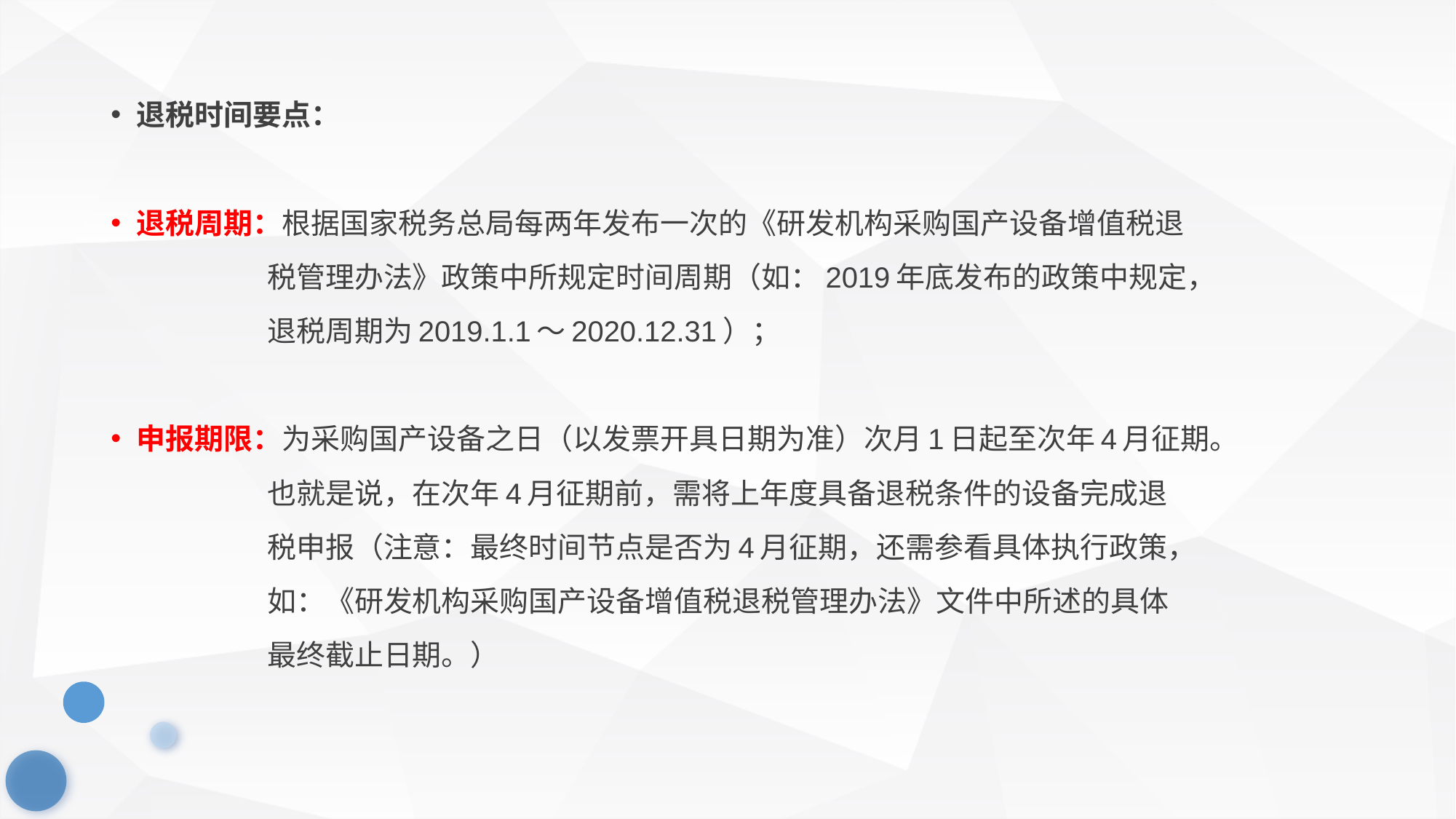

退税时间要点：

退税周期：根据国家税务总局每两年发布一次的《研发机构采购国产设备增值税退
                       税管理办法》政策中所规定时间周期（如：2019年底发布的政策中规定，
                       退税周期为2019.1.1～2020.12.31）；

申报期限：为采购国产设备之日（以发票开具日期为准）次月1日起至次年4月征期。
                       也就是说，在次年4月征期前，需将上年度具备退税条件的设备完成退
                       税申报（注意：最终时间节点是否为4月征期，还需参看具体执行政策，
                       如：《研发机构采购国产设备增值税退税管理办法》文件中所述的具体
                       最终截止日期。）